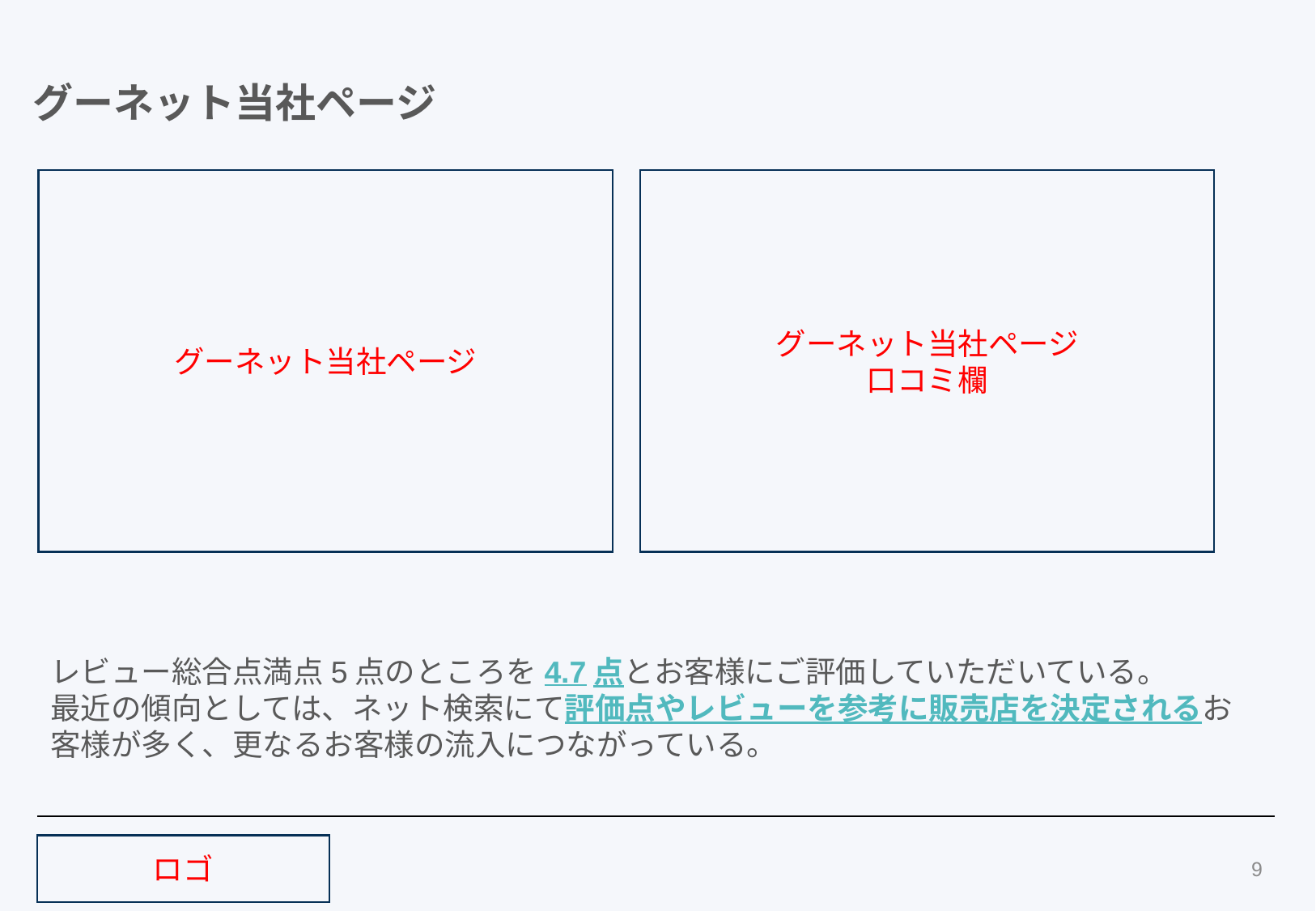

グーネット当社ページ
グーネット当社ページ
グーネット当社ページ
口コミ欄
レビュー総合点満点5点のところを4.7点とお客様にご評価していただいている。
最近の傾向としては、ネット検索にて評価点やレビューを参考に販売店を決定されるお客様が多く、更なるお客様の流入につながっている。
9